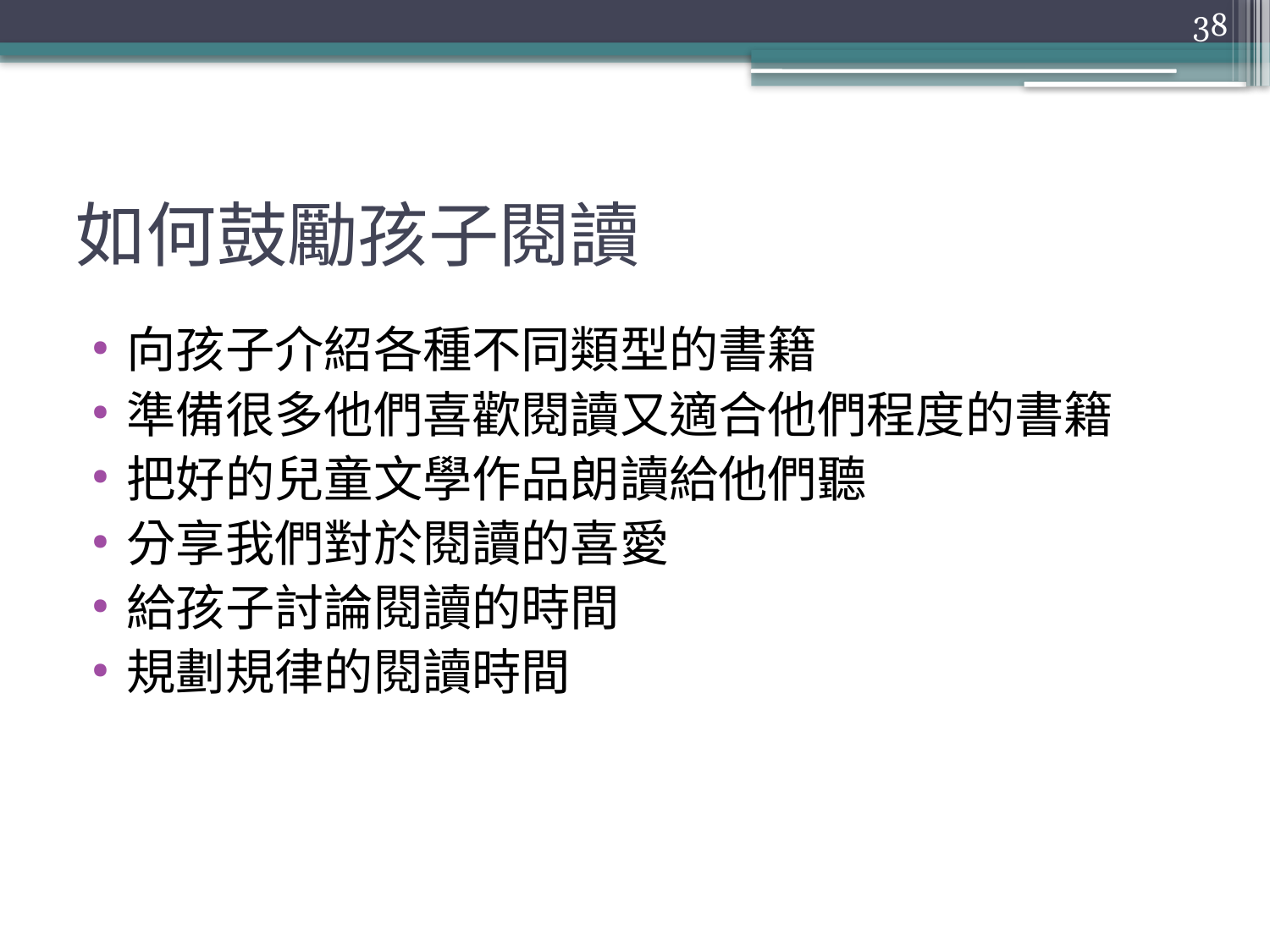

38

# 如何鼓勵孩子閱讀
向孩子介紹各種不同類型的書籍
準備很多他們喜歡閱讀又適合他們程度的書籍
把好的兒童文學作品朗讀給他們聽
分享我們對於閱讀的喜愛
給孩子討論閱讀的時間
規劃規律的閱讀時間